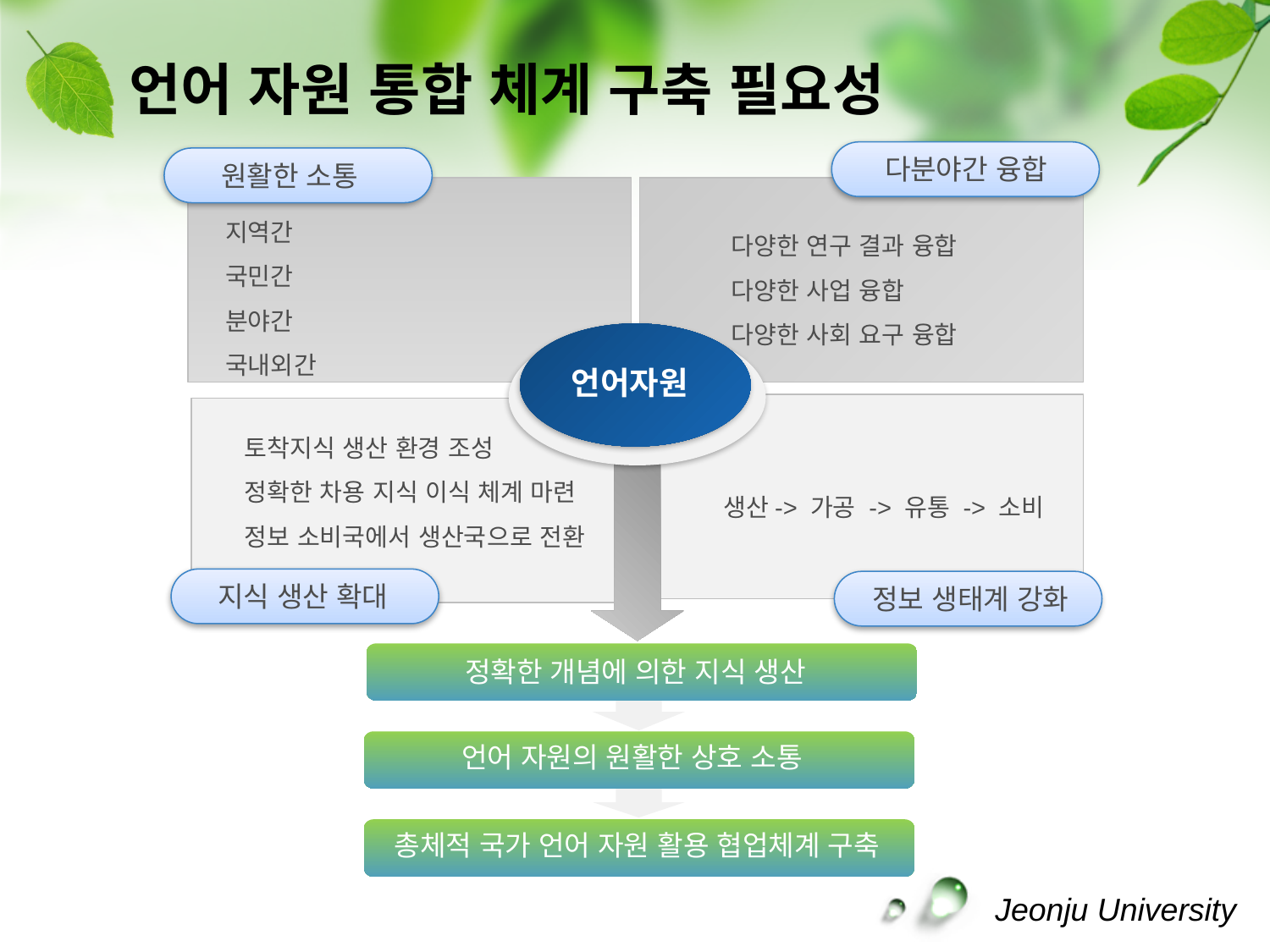

# 언어 자원 통합 체계 구축 필요성

다분야간 융합

원활한 소통

지역간
국민간
분야간
국내외간
다양한 연구 결과 융합
다양한 사업 융합
다양한 사회 요구 융합

언어자원

토착지식 생산 환경 조성
정확한 차용 지식 이식 체계 마련
정보 소비국에서 생산국으로 전환
생산-> 가공 -> 유통 -> 소비

지식 생산 확대
정보 생태계 강화

정확한 개념에 의한 지식 생산

언어 자원의 원활한 상호 소통

총체적 국가 언어 자원 활용 협업체계 구축